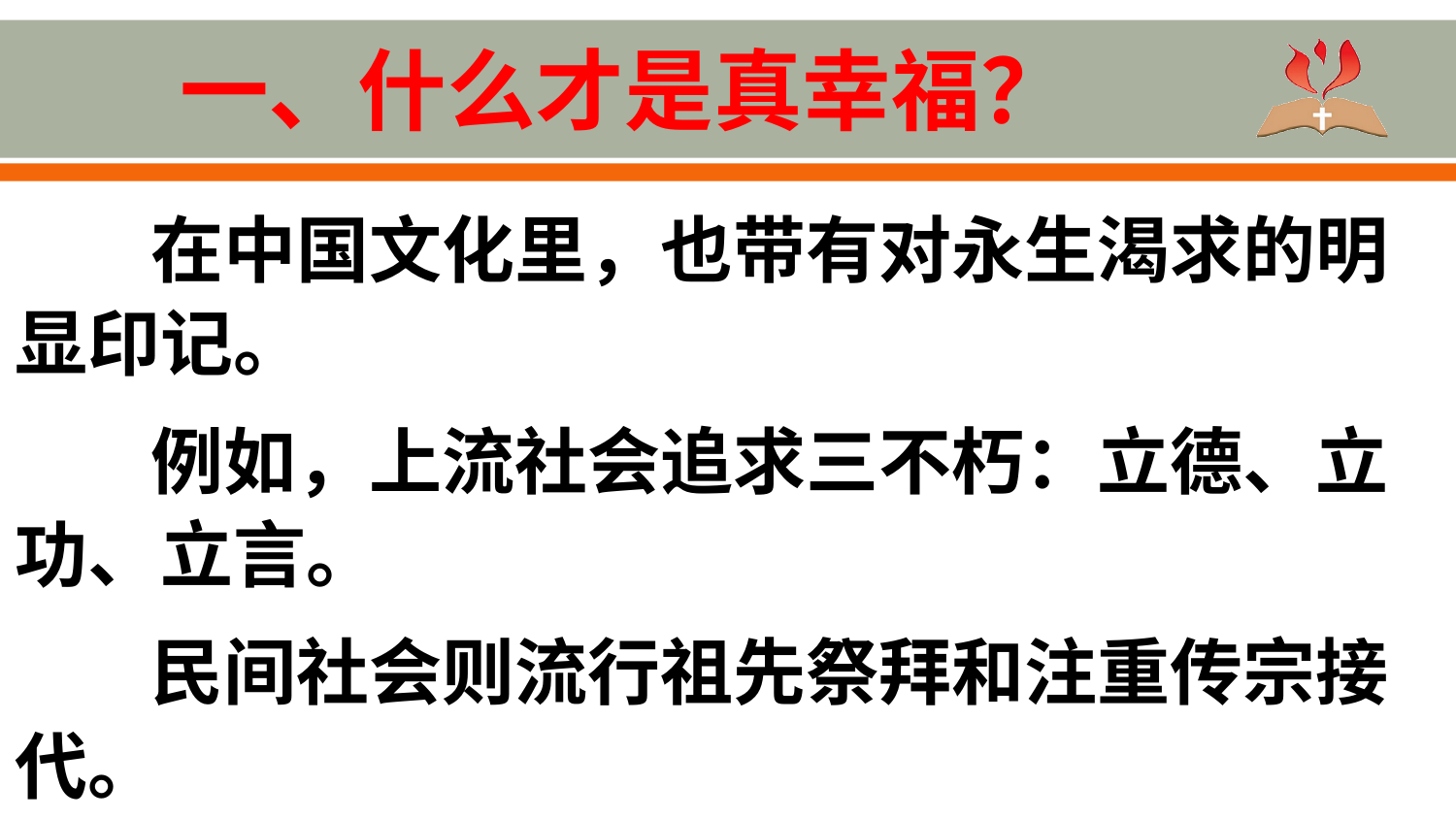

# 一、什么才是真幸福？
在中国文化里，也带有对永生渴求的明显印记。
例如，上流社会追求三不朽：立德、立功、立言。
民间社会则流行祖先祭拜和注重传宗接代。